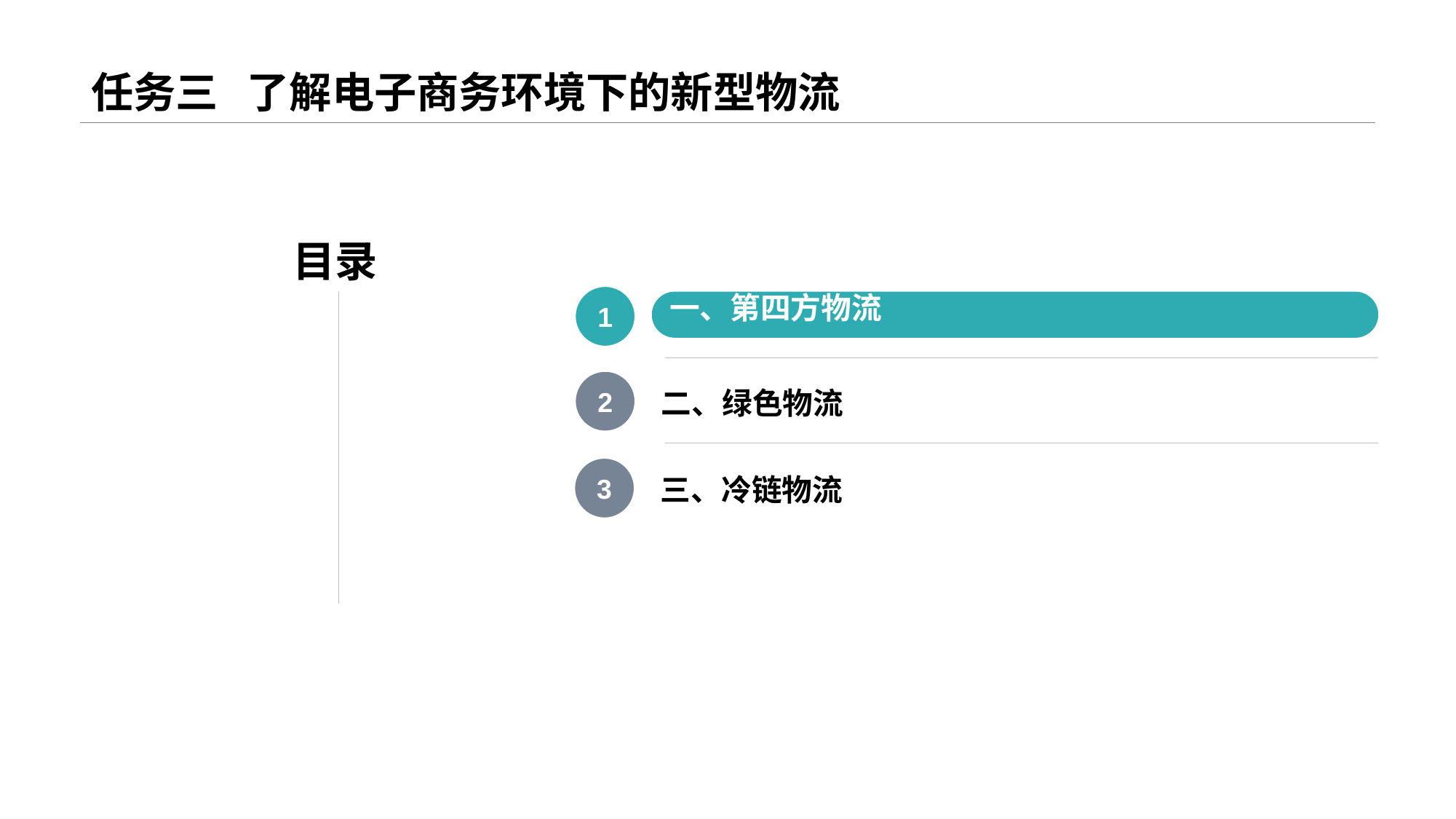

# 任务三   了解电子商务环境下的新型物流
目录
1
一、第四方物流
2
二、绿色物流
3
三、冷链物流